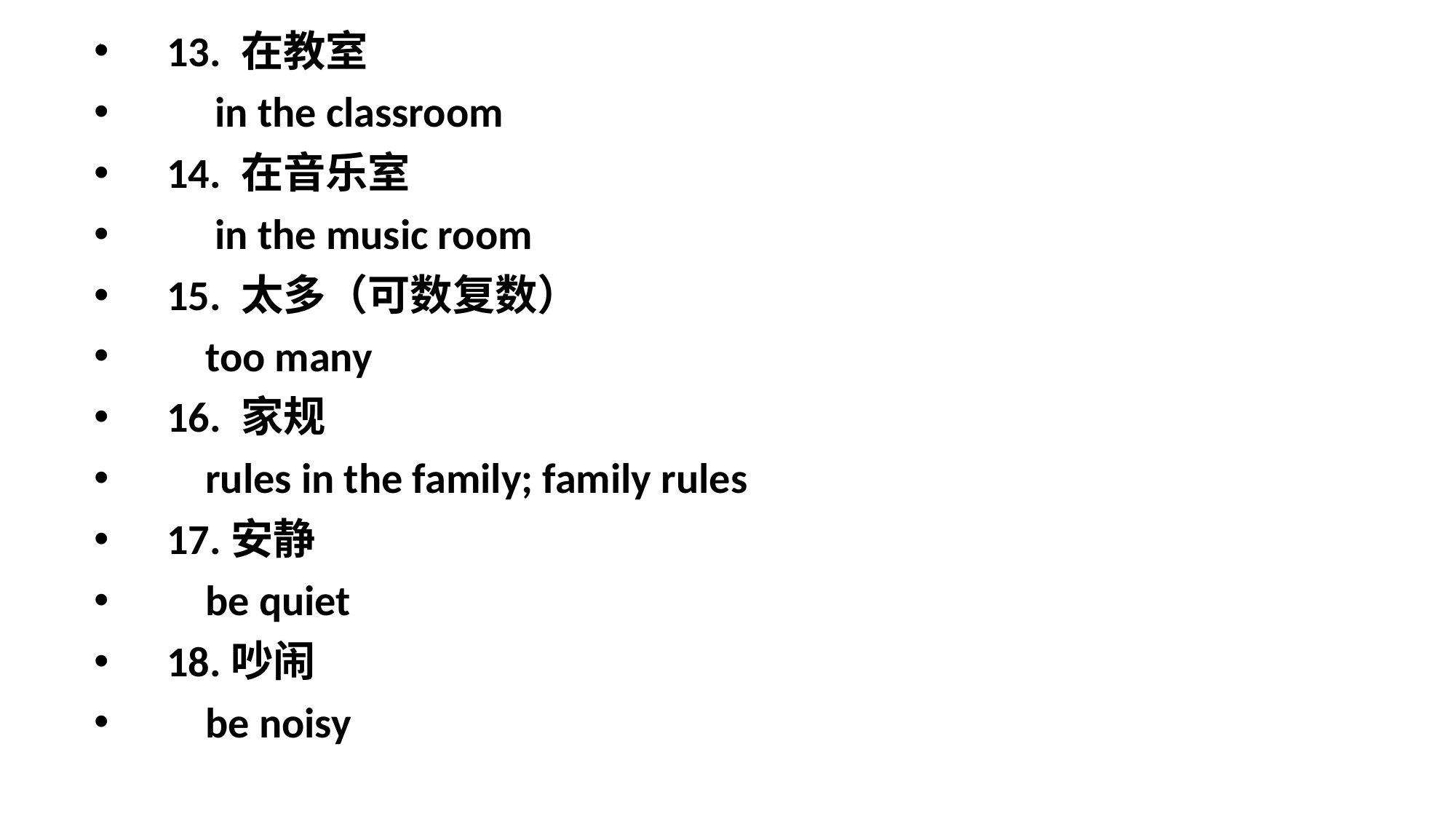

13. 在教室
     in the classroom
14. 在音乐室
     in the music room
15. 太多（可数复数）
    too many
16. 家规
    rules in the family; family rules
17.安静
    be quiet
18.吵闹
    be noisy